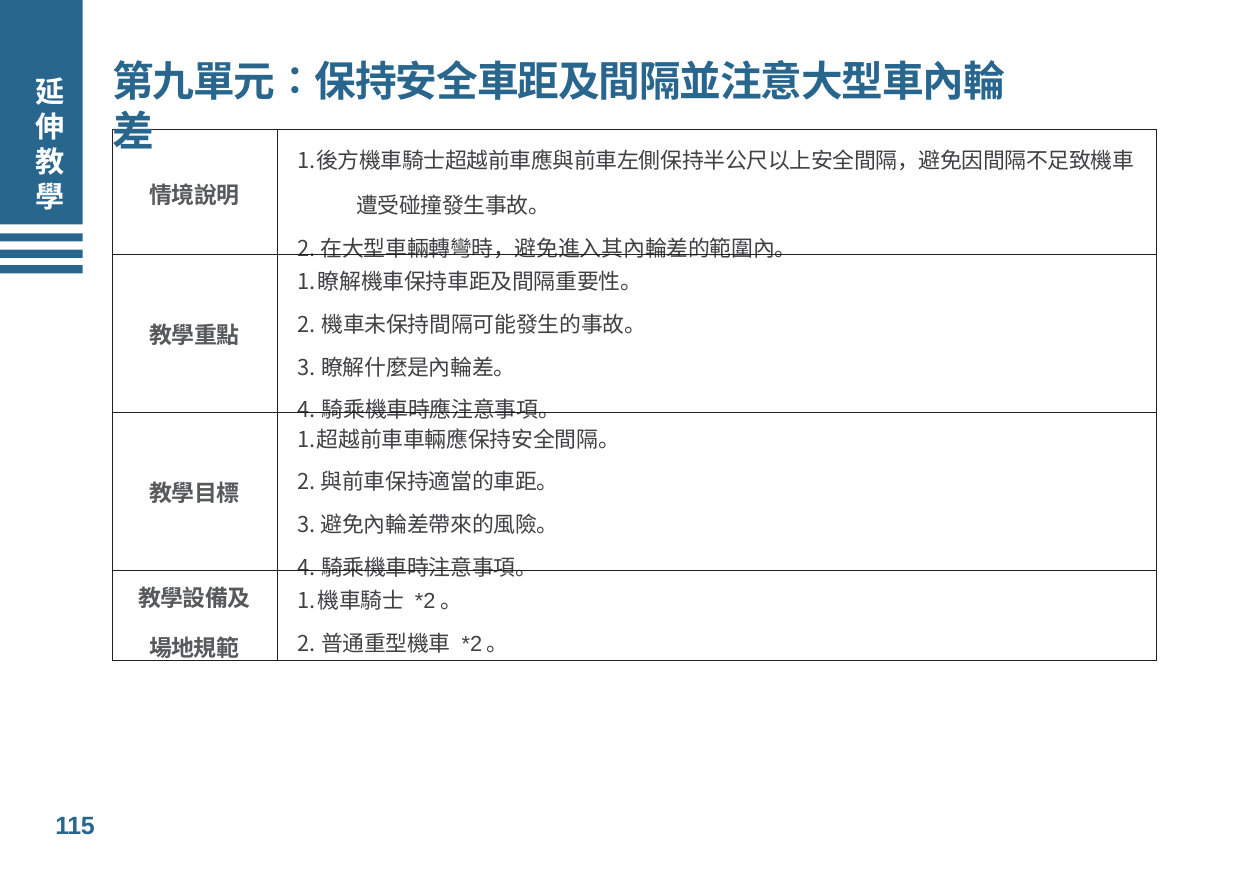

# 第九單元∶保持安全車距及間隔並注意大型車內輪差
延伸教學
| 情境說明 | 後方機車騎士超越前車應與前車左側保持半公尺以上安全間隔，避免因間隔不足致機車 遭受碰撞發生事故。 在大型車輛轉彎時，避免進入其內輪差的範圍內。 |
| --- | --- |
| 教學重點 | 瞭解機車保持車距及間隔重要性。 機車未保持間隔可能發生的事故。 瞭解什麼是內輪差。 騎乘機車時應注意事項。 |
| 教學目標 | 超越前車車輛應保持安全間隔。 與前車保持適當的車距。 避免內輪差帶來的風險。 騎乘機車時注意事項。 |
| 教學設備及 場地規範 | 機車騎士 \*2。 普通重型機車 \*2。 |

115